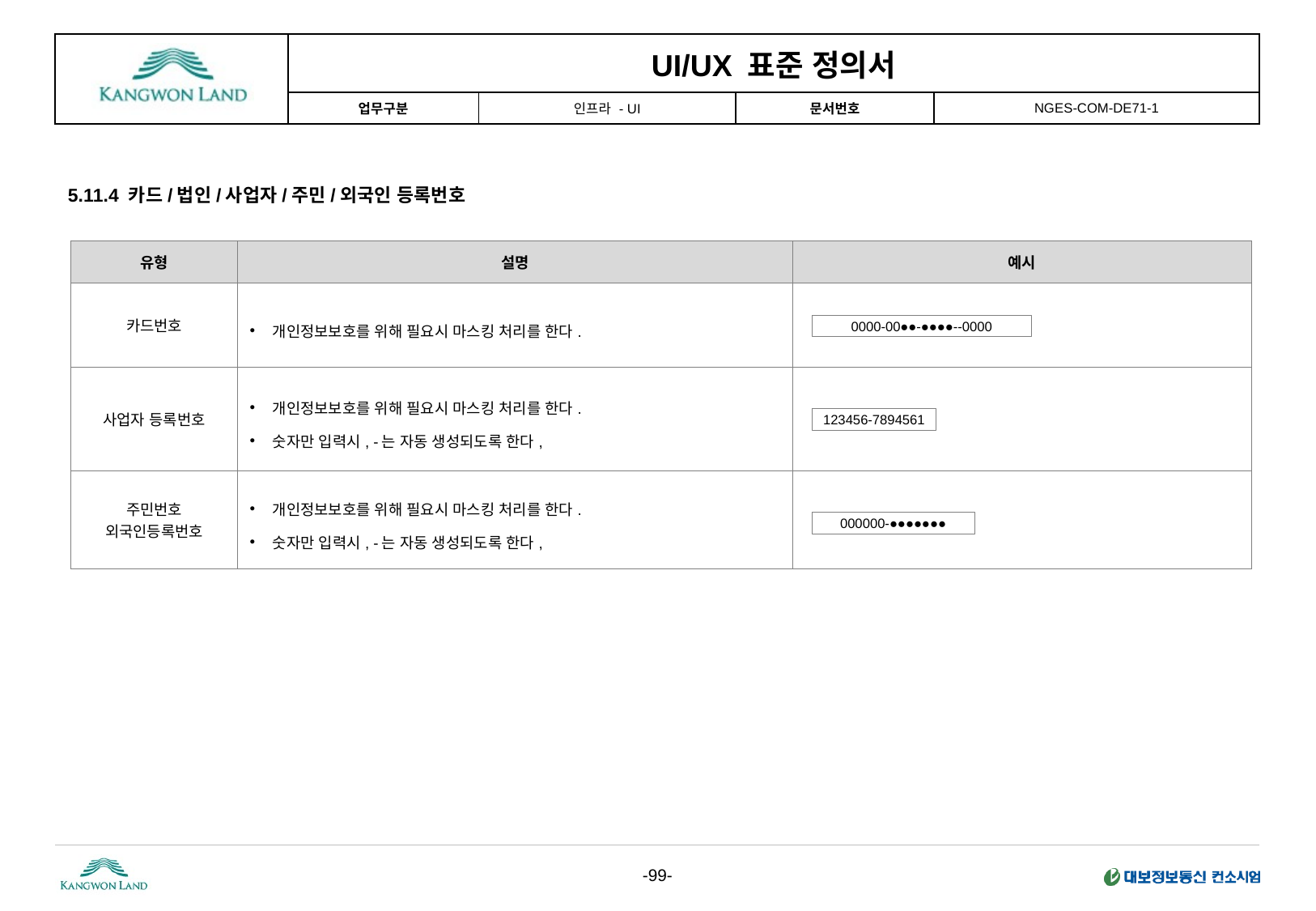

5.11.4 카드/법인/사업자/주민/외국인 등록번호
| 유형 | 설명 | 예시 |
| --- | --- | --- |
| 카드번호 | 개인정보보호를 위해 필요시 마스킹 처리를 한다. |  |
| 사업자 등록번호 | 개인정보보호를 위해 필요시 마스킹 처리를 한다. 숫자만 입력시, -는 자동 생성되도록 한다, |  |
| 주민번호 외국인등록번호 | 개인정보보호를 위해 필요시 마스킹 처리를 한다. 숫자만 입력시, -는 자동 생성되도록 한다, |  |
0000-00●●-●●●●--0000
123456-7894561
000000-●●●●●●●